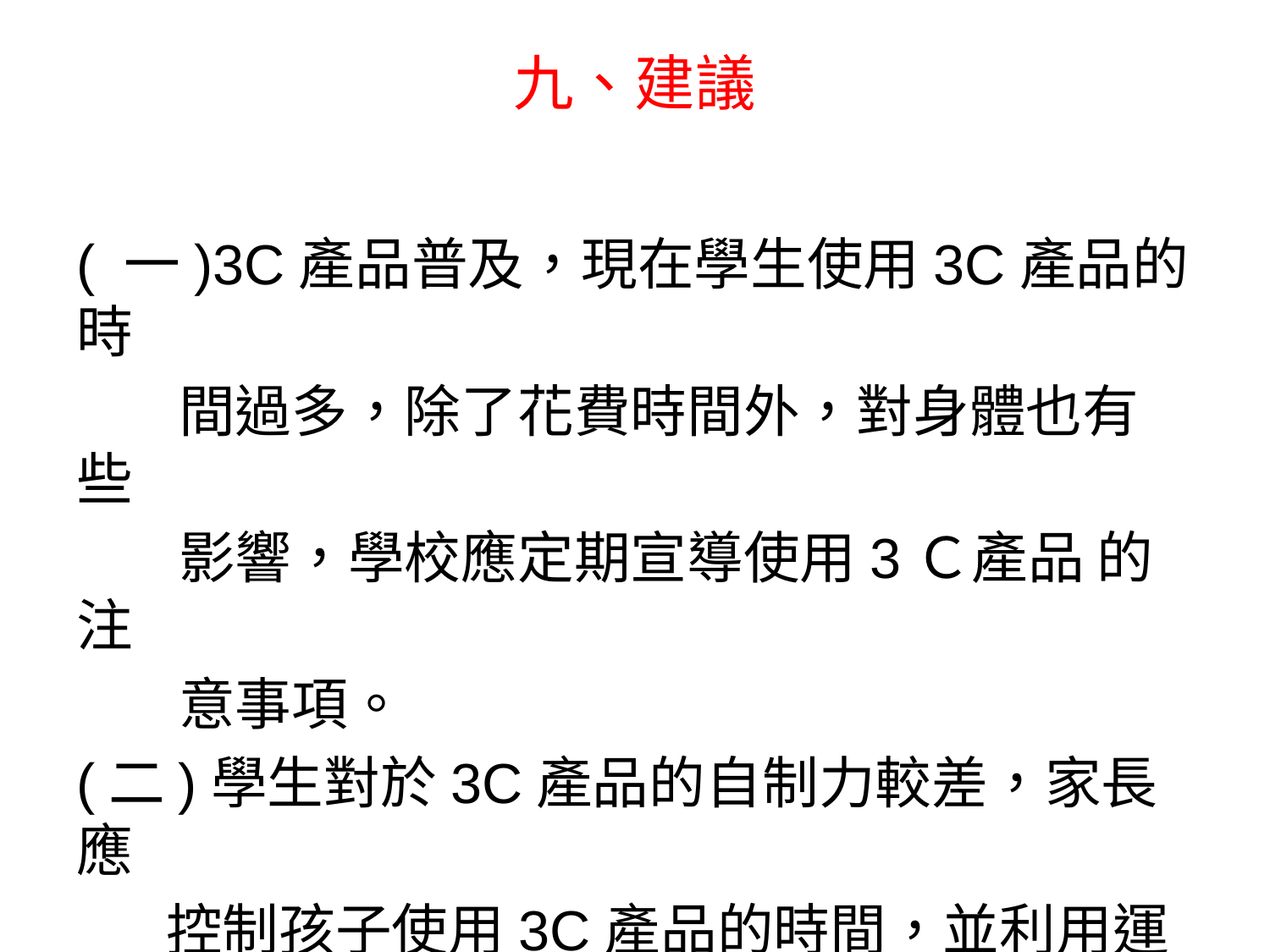

# 九、建議
( 一)3C產品普及，現在學生使用3C產品的時
       間過多，除了花費時間外，對身體也有些
       影響，學校應定期宣導使用3Ｃ產品 的注
       意事項。
(二)學生對於3C產品的自制力較差，家長應
      控制孩子使用3C產品的時間，並利用運動
      來幫助已有網路成癮的孩子。